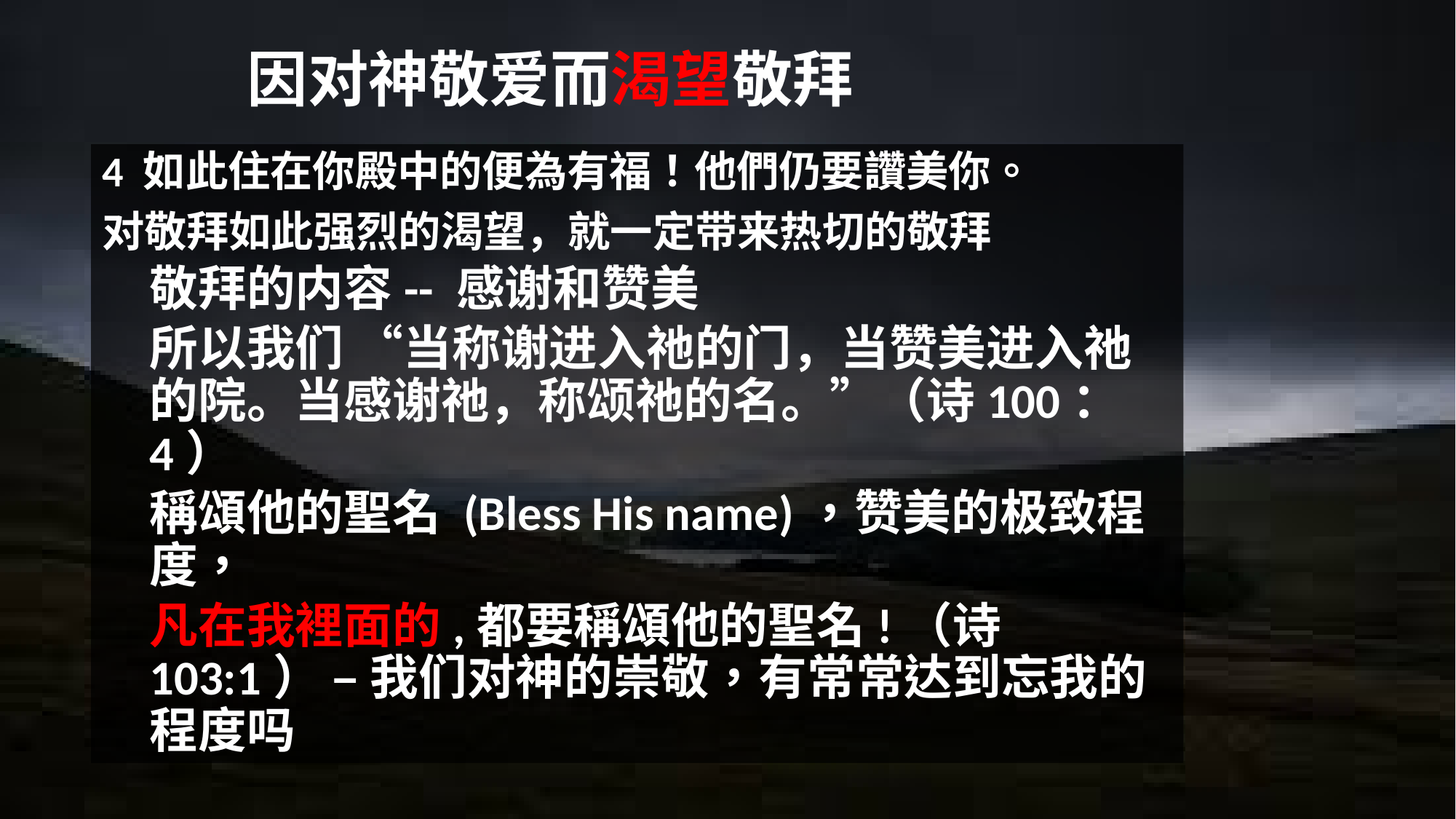

# 因对神敬爱而渴望敬拜
4 如此住在你殿中的便為有福！他們仍要讚美你。
对敬拜如此强烈的渴望，就一定带来热切的敬拜
敬拜的内容-- 感谢和赞美
所以我们 “当称谢进入祂的门，当赞美进入祂的院。当感谢祂，称颂祂的名。”（诗100：4）
稱頌他的聖名 (Bless His name)，赞美的极致程度，
凡在我裡面的,都要稱頌他的聖名!（诗103:1） – 我们对神的崇敬，有常常达到忘我的程度吗